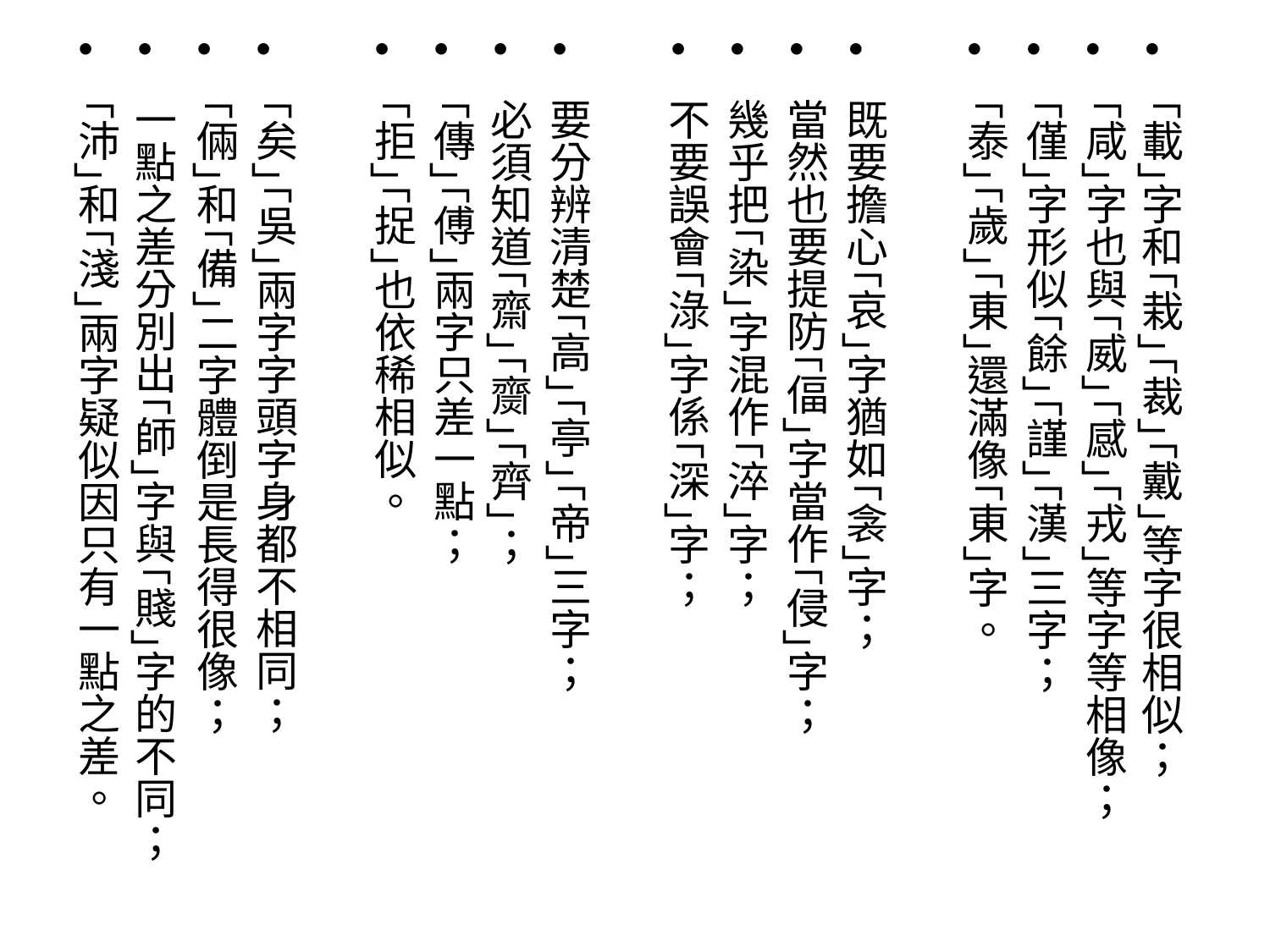

｢載｣字和｢栽｣｢裁｣｢戴｣等字很相似；
｢咸｣字也與｢威｣｢感｣｢戎｣等字等相像；
｢僅｣字形似｢餘｣｢謹｣｢漢｣三字；
｢泰｣｢歲｣｢東｣還滿像｢東｣字。

既要擔心｢哀｣字猶如｢衾｣字；
當然也要提防｢偪｣字當作｢侵｣字；
幾乎把｢染｣字混作｢淬｣字；
不要誤會｢淥｣字係｢深｣字；

要分辨清楚｢高｣｢亭｣｢帝｣三字；
必須知道｢齋｣｢齌｣｢齊｣；
｢傳｣｢傅｣兩字只差一點；
｢拒｣｢捉｣也依稀相似。

｢矣｣｢吳｣兩字字頭字身都不相同；
｢倆｣和｢備｣二字體倒是長得很像；
一點之差分別出｢師｣字與｢賤｣字的不同；
｢沛｣和｢淺｣兩字疑似因只有一點之差。
#